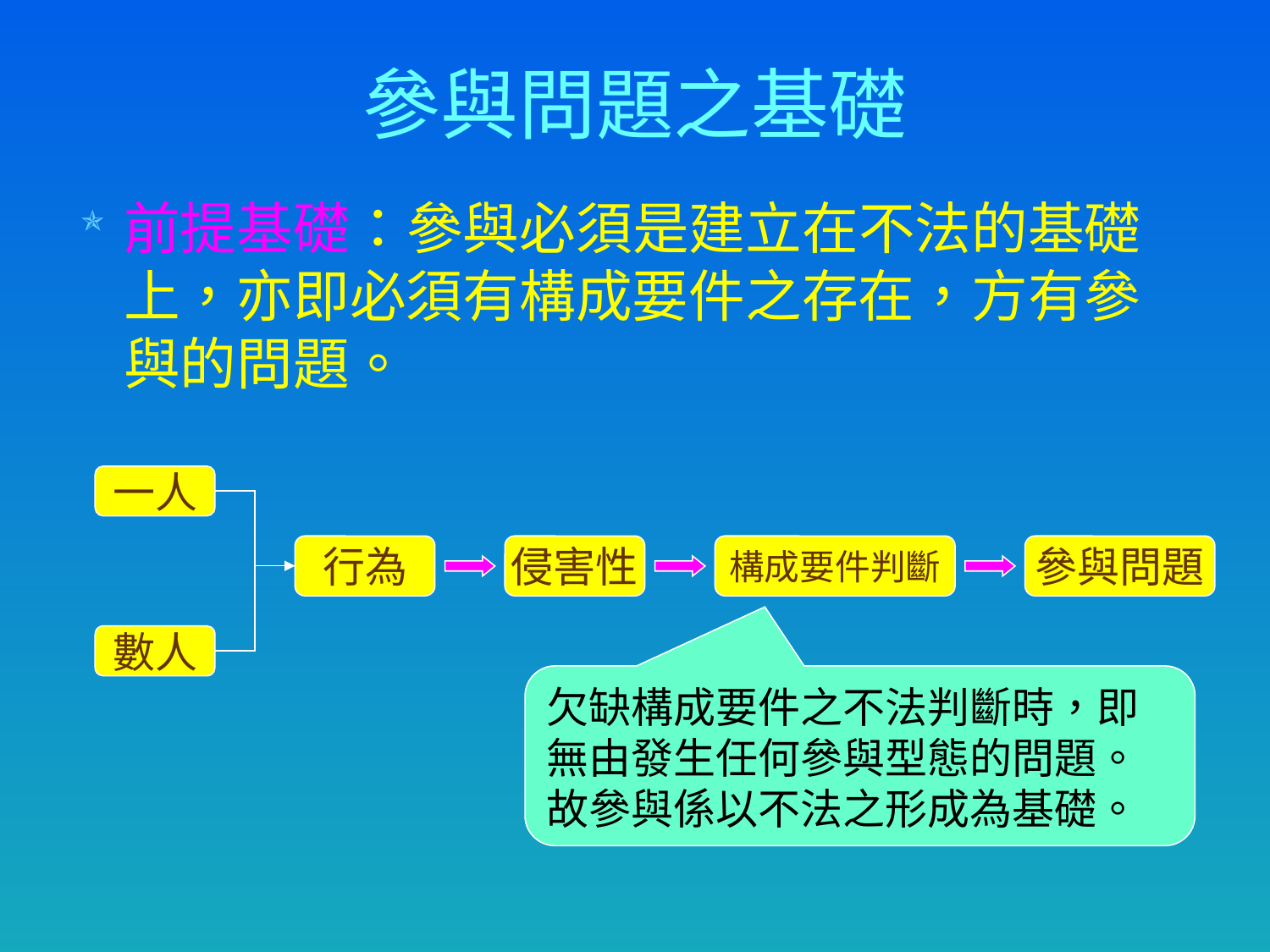

# 參與問題之基礎
前提基礎：參與必須是建立在不法的基礎上，亦即必須有構成要件之存在，方有參與的問題。
一人
行為
侵害性
構成要件判斷
參與問題

數人
欠缺構成要件之不法判斷時，即無由發生任何參與型態的問題。故參與係以不法之形成為基礎。